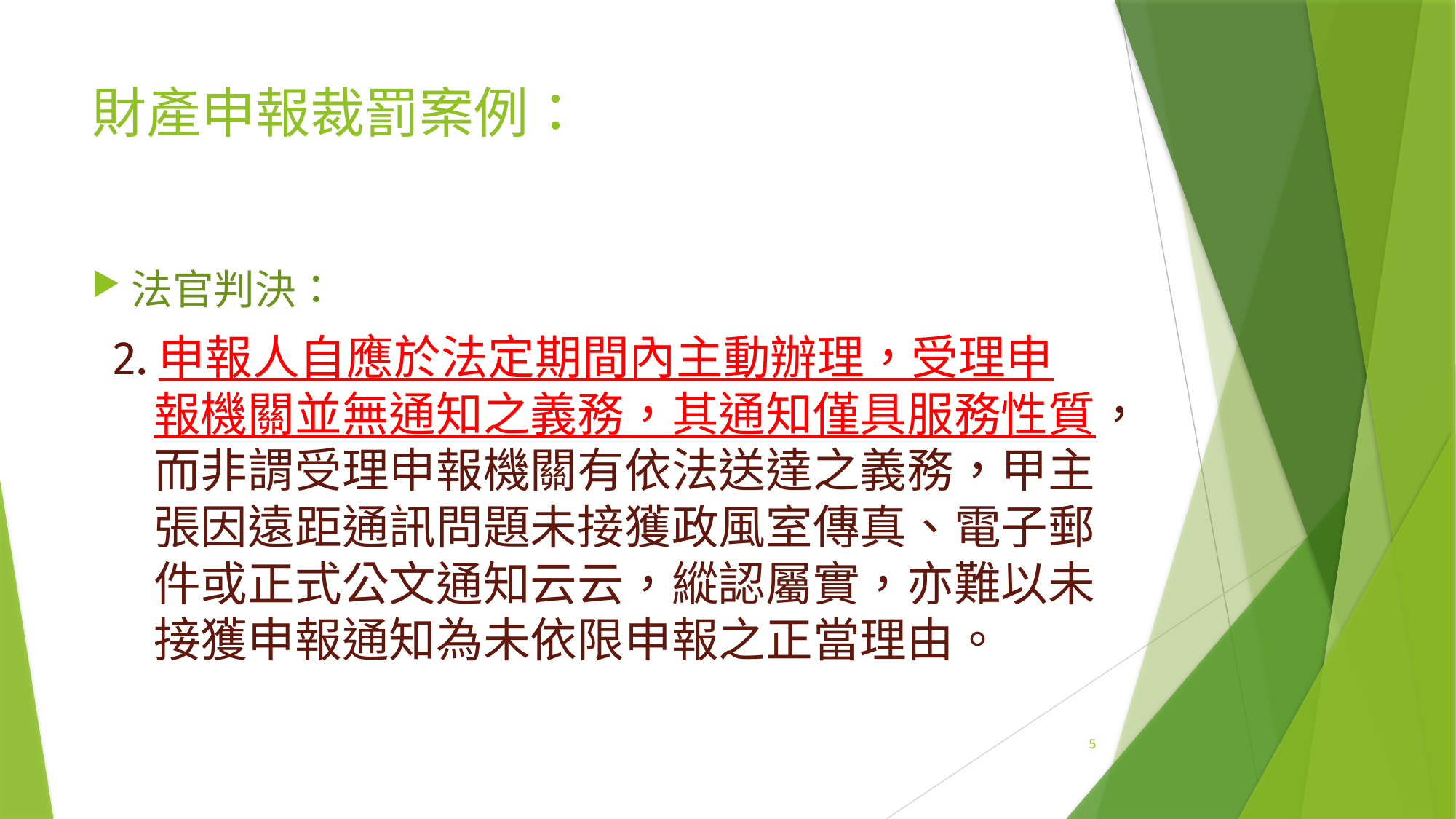

# 財產申報裁罰案例：
法官判決：
2.申報人自應於法定期間內主動辦理，受理申報機關並無通知之義務，其通知僅具服務性質，而非謂受理申報機關有依法送達之義務，甲主張因遠距通訊問題未接獲政風室傳真、電子郵件或正式公文通知云云，縱認屬實，亦難以未接獲申報通知為未依限申報之正當理由。

5